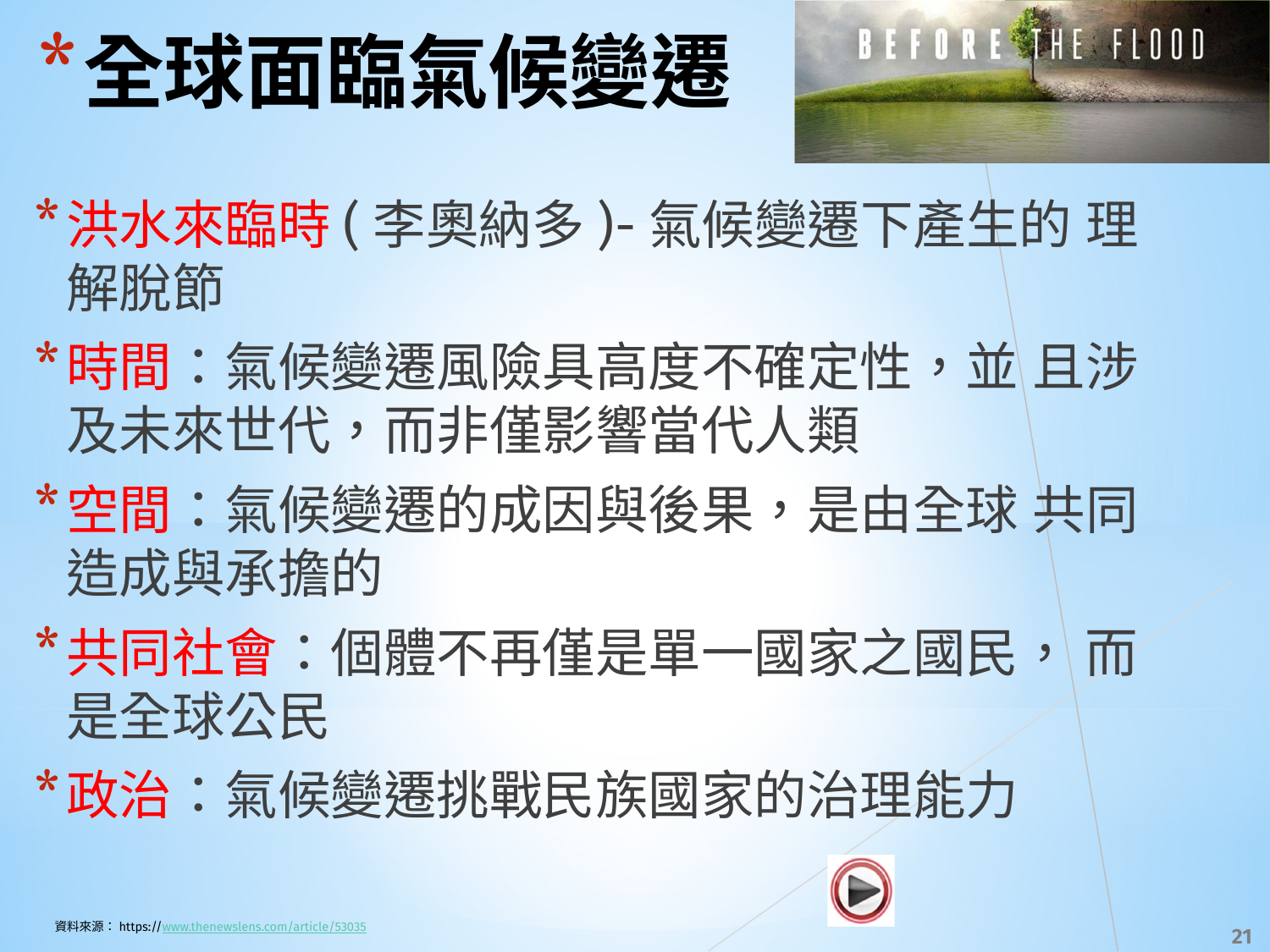

# 全球面臨氣候變遷
洪水來臨時(李奧納多)-氣候變遷下產生的 理解脫節
時間：氣候變遷風險具高度不確定性，並 且涉及未來世代，而非僅影響當代人類
空間：氣候變遷的成因與後果，是由全球 共同造成與承擔的
共同社會：個體不再僅是單一國家之國民， 而是全球公民
政治：氣候變遷挑戰民族國家的治理能力

21
資料來源：https://www.thenewslens.com/article/53035